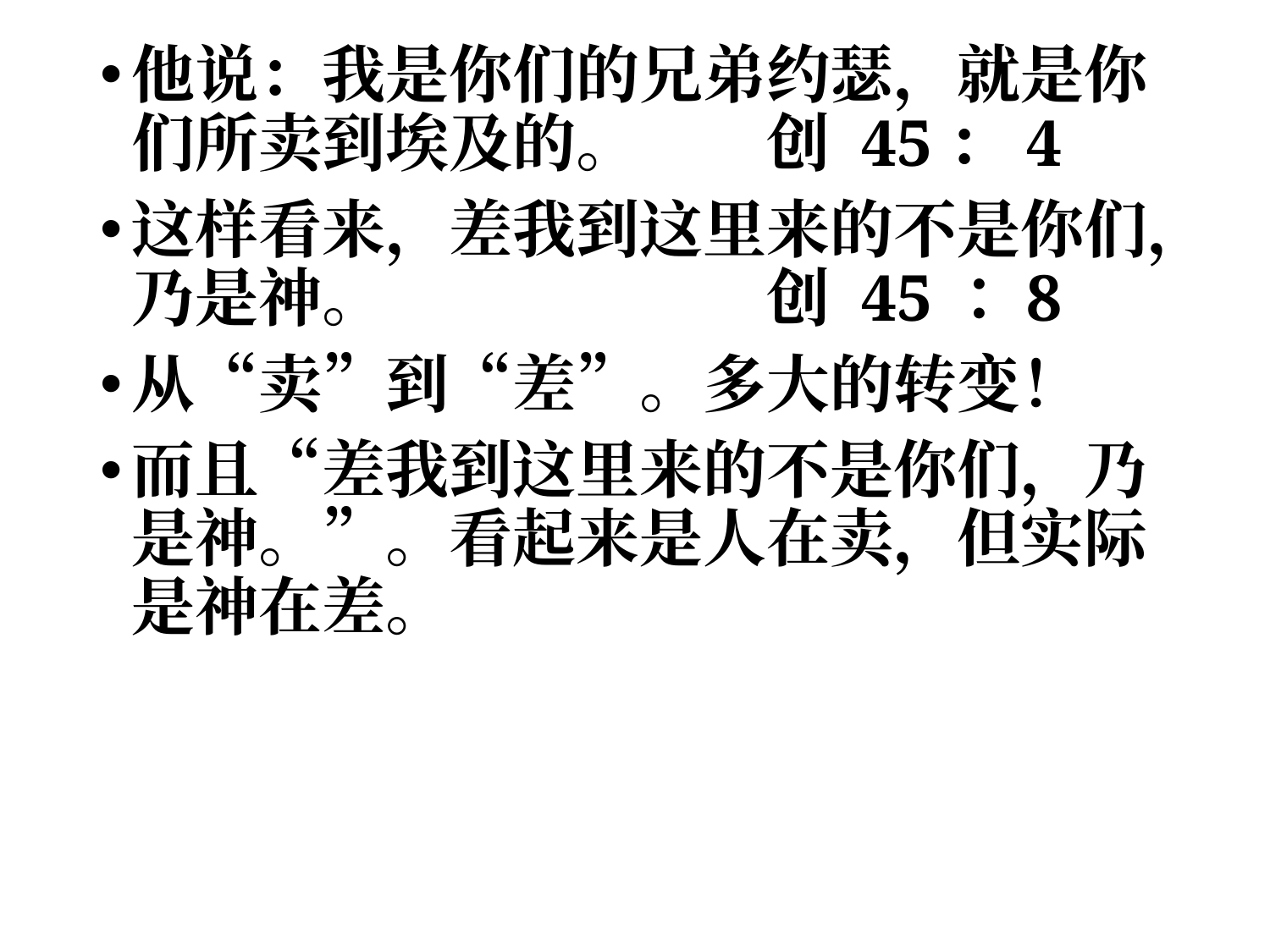

他说：我是你们的兄弟约瑟，就是你们所卖到埃及的。 	创 45：4
这样看来，差我到这里来的不是你们，乃是神。			创 45：8
从“卖”到“差”。多大的转变！
而且“差我到这里来的不是你们，乃是神。”。看起来是人在卖，但实际是神在差。